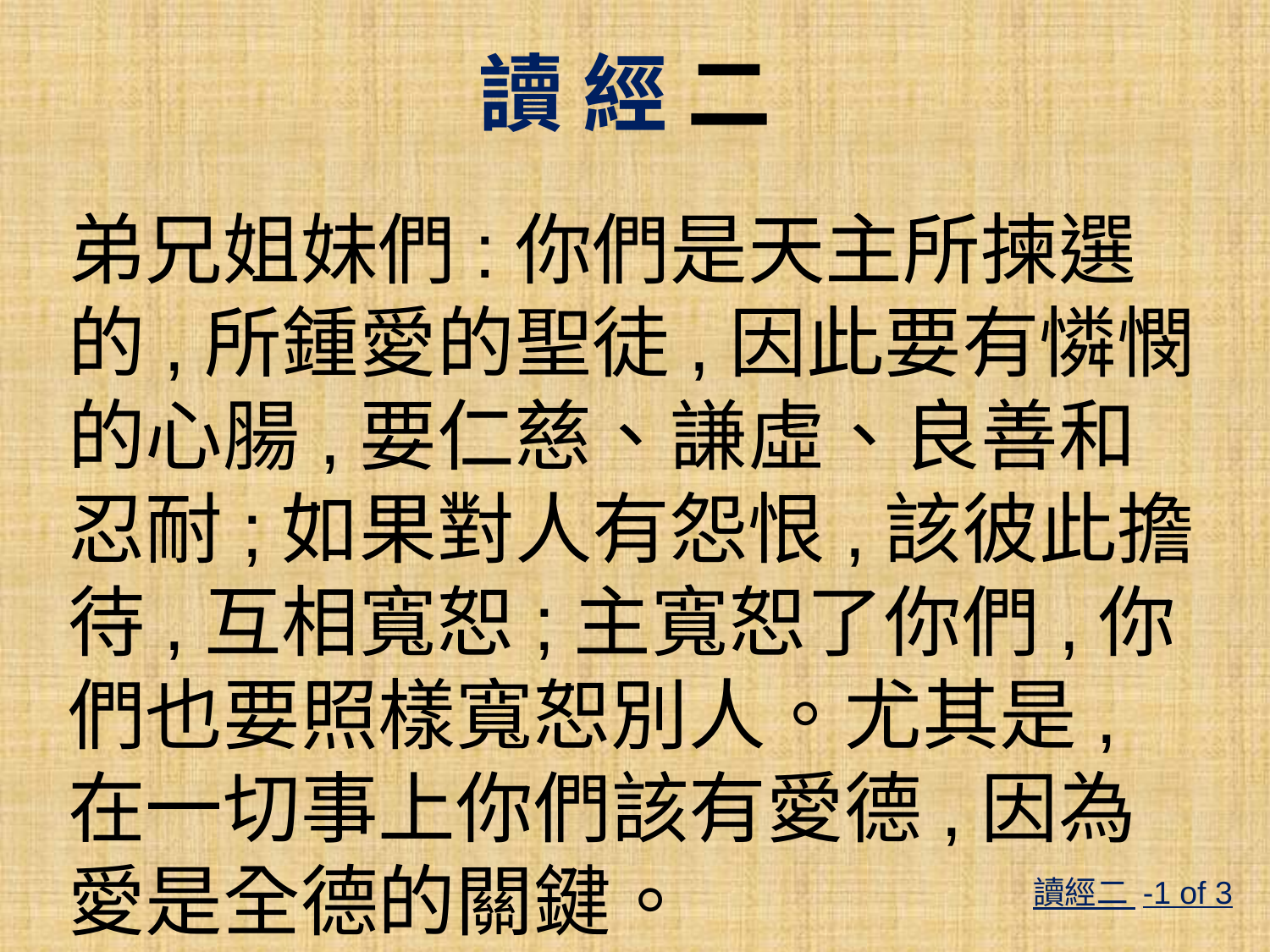

讀 經 二

弟兄姐妹們:你們是天主所揀選的,所鍾愛的聖徒,因此要有憐憫的心腸,要仁慈、謙虛、良善和忍耐;如果對人有怨恨,該彼此擔待,互相寬恕;主寬恕了你們,你們也要照樣寬恕別人。尤其是,在一切事上你們該有愛德,因為愛是全德的關鍵。
讀經二 -1 of 3